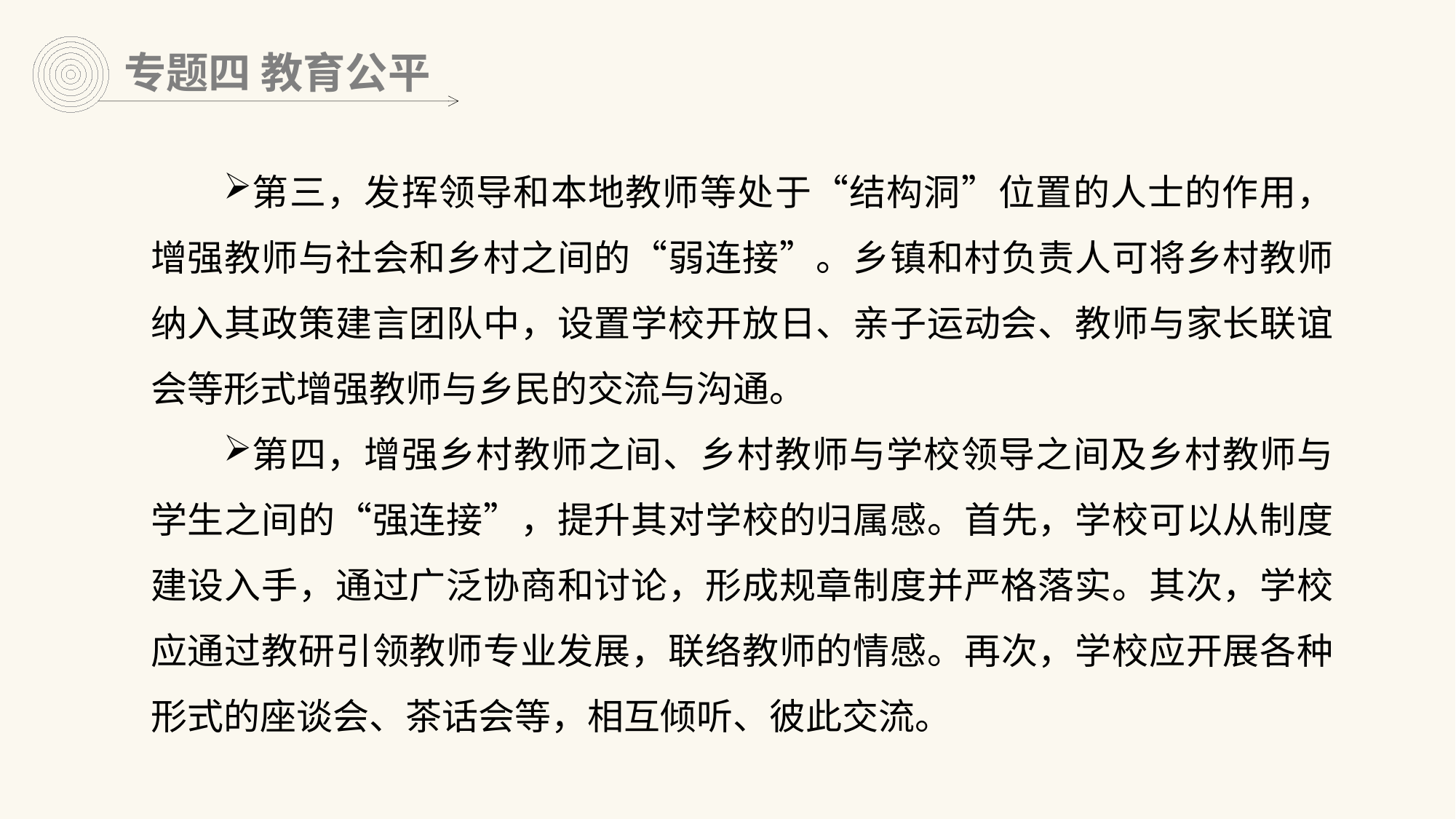

专题四 教育公平
第三，发挥领导和本地教师等处于“结构洞”位置的人士的作用，增强教师与社会和乡村之间的“弱连接”。乡镇和村负责人可将乡村教师纳入其政策建言团队中，设置学校开放日、亲子运动会、教师与家长联谊会等形式增强教师与乡民的交流与沟通。
第四，增强乡村教师之间、乡村教师与学校领导之间及乡村教师与学生之间的“强连接”，提升其对学校的归属感。首先，学校可以从制度建设入手，通过广泛协商和讨论，形成规章制度并严格落实。其次，学校应通过教研引领教师专业发展，联络教师的情感。再次，学校应开展各种形式的座谈会、茶话会等，相互倾听、彼此交流。